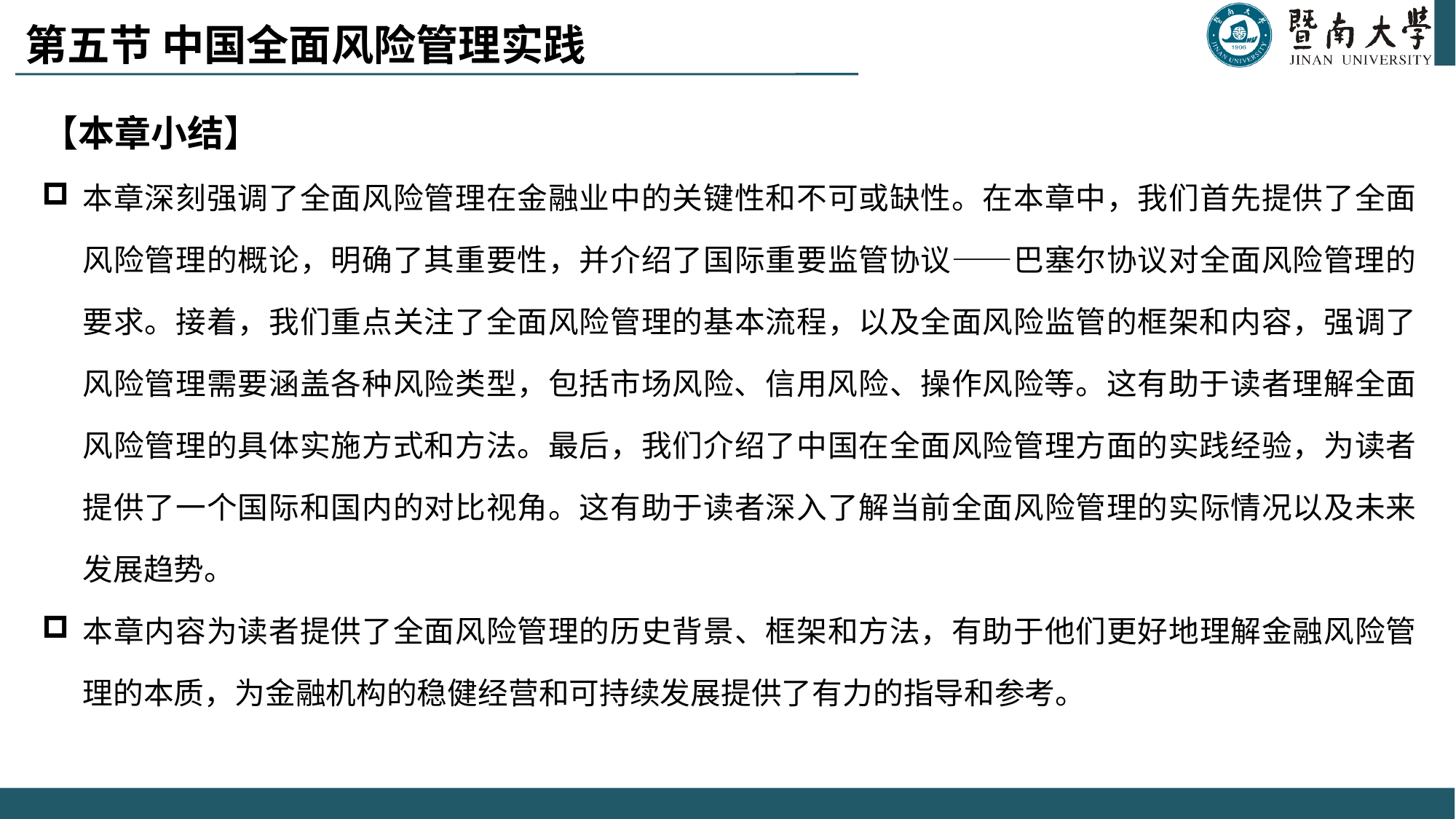

# 第五节 中国全面风险管理实践
【本章小结】
本章深刻强调了全面风险管理在金融业中的关键性和不可或缺性。在本章中，我们首先提供了全面风险管理的概论，明确了其重要性，并介绍了国际重要监管协议——巴塞尔协议对全面风险管理的要求。接着，我们重点关注了全面风险管理的基本流程，以及全面风险监管的框架和内容，强调了风险管理需要涵盖各种风险类型，包括市场风险、信用风险、操作风险等。这有助于读者理解全面风险管理的具体实施方式和方法。最后，我们介绍了中国在全面风险管理方面的实践经验，为读者提供了一个国际和国内的对比视角。这有助于读者深入了解当前全面风险管理的实际情况以及未来发展趋势。
本章内容为读者提供了全面风险管理的历史背景、框架和方法，有助于他们更好地理解金融风险管理的本质，为金融机构的稳健经营和可持续发展提供了有力的指导和参考。